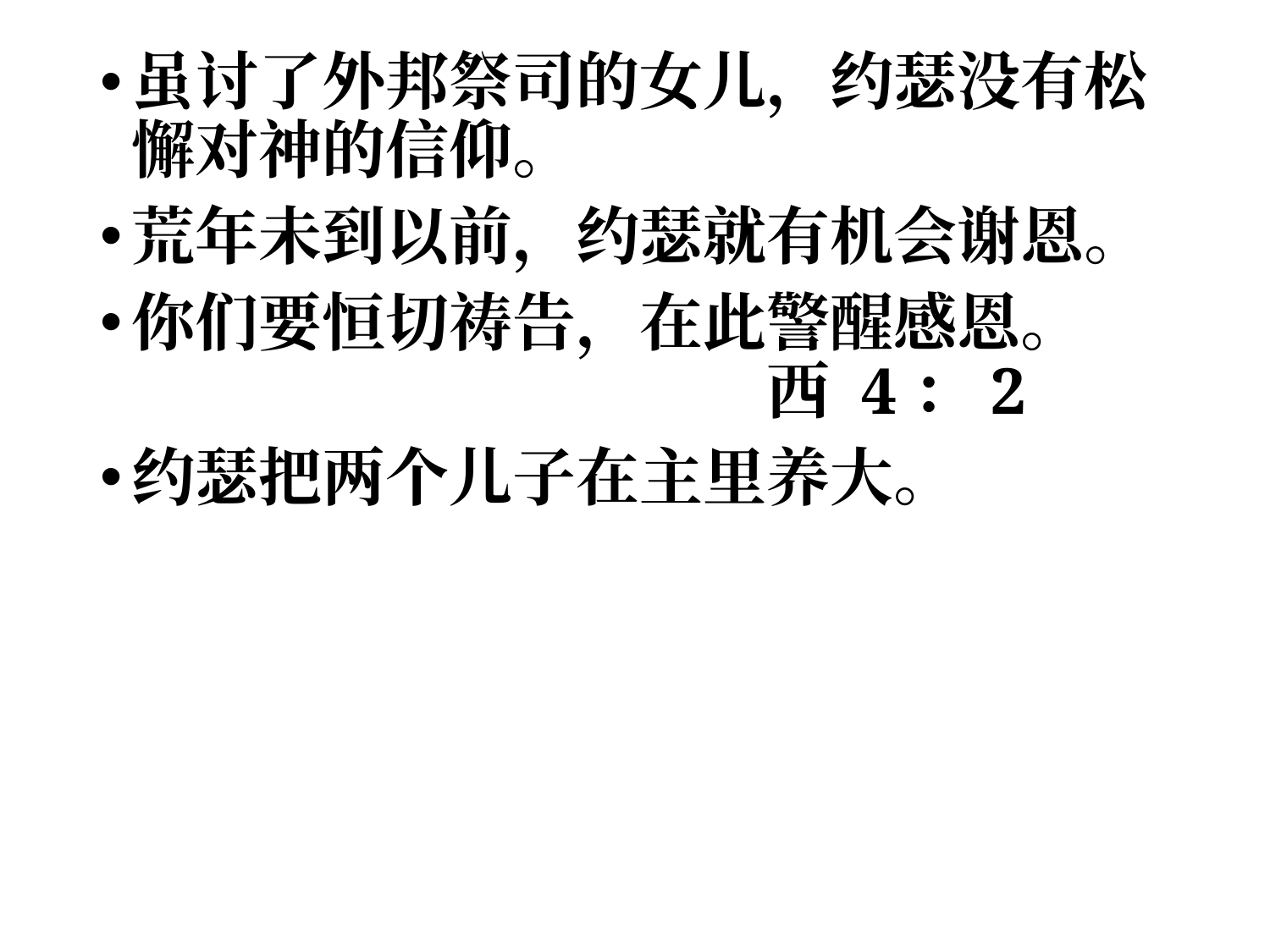

虽讨了外邦祭司的女儿，约瑟没有松懈对神的信仰。
荒年未到以前，约瑟就有机会谢恩。
你们要恒切祷告，在此警醒感恩。						西 4：2
约瑟把两个儿子在主里养大。